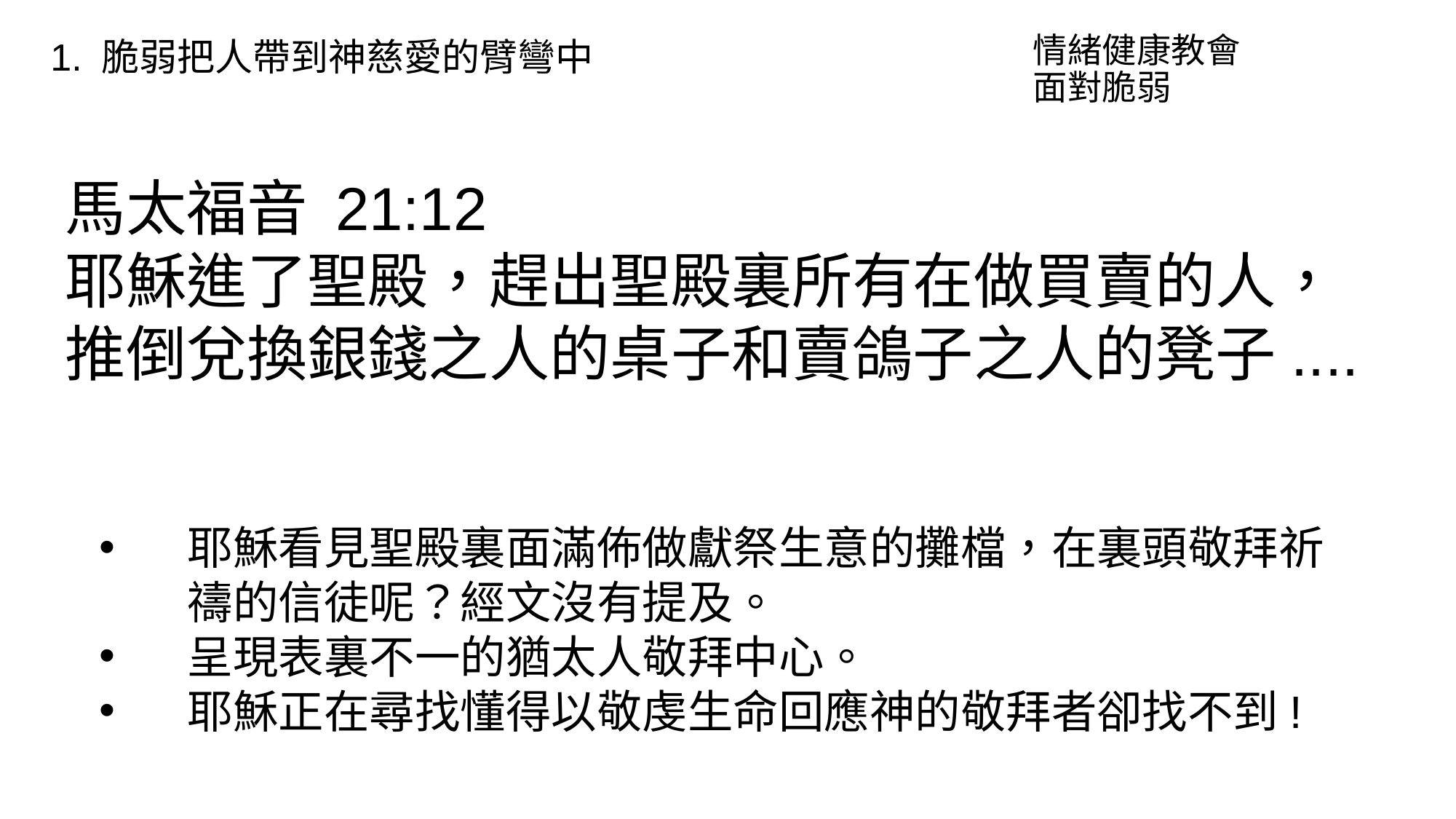

情緒健康教會
面對脆弱
1. 脆弱把人帶到神慈愛的臂彎中
馬太福音 21:12
耶穌進了聖殿，趕出聖殿裏所有在做買賣的人，推倒兌換銀錢之人的桌子和賣鴿子之人的凳子....
耶穌看見聖殿裏面滿佈做獻祭生意的攤檔，在裏頭敬拜祈禱的信徒呢？經文沒有提及。
呈現表裏不一的猶太人敬拜中心。
耶穌正在尋找懂得以敬虔生命回應神的敬拜者卻找不到!